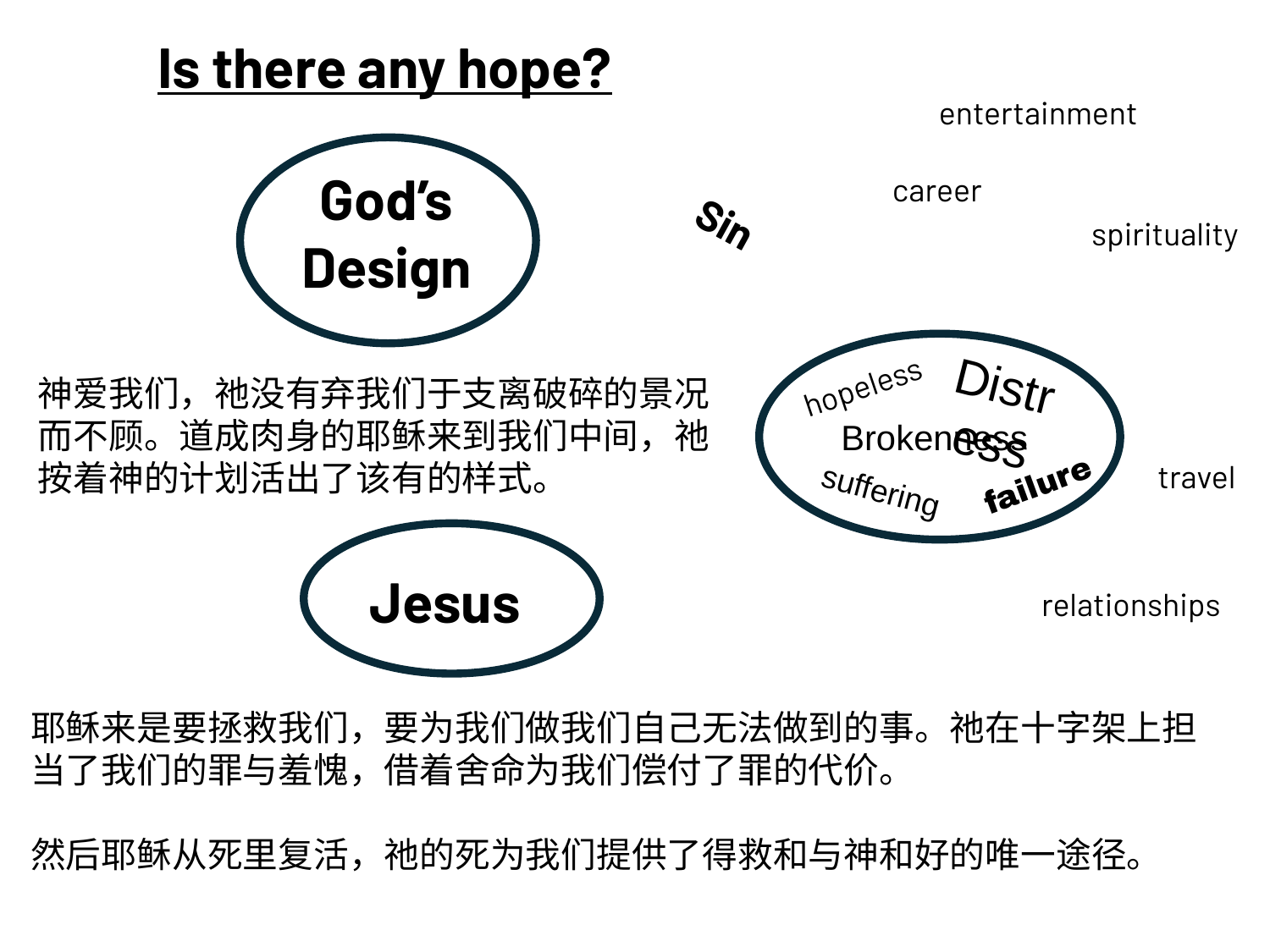

Is there any hope?
entertainment

God’s Design
career
Sin
spirituality

Distress
hopeless
神爱我们，祂没有弃我们于支离破碎的景况而不顾。道成肉身的耶稣来到我们中间，祂按着神的计划活出了该有的样式。
Brokenness
travel
failure
suffering
relationships

Jesus
耶稣来是要拯救我们，要为我们做我们自己无法做到的事。祂在十字架上担当了我们的罪与羞愧，借着舍命为我们偿付了罪的代价。
然后耶稣从死里复活，祂的死为我们提供了得救和与神和好的唯一途径。